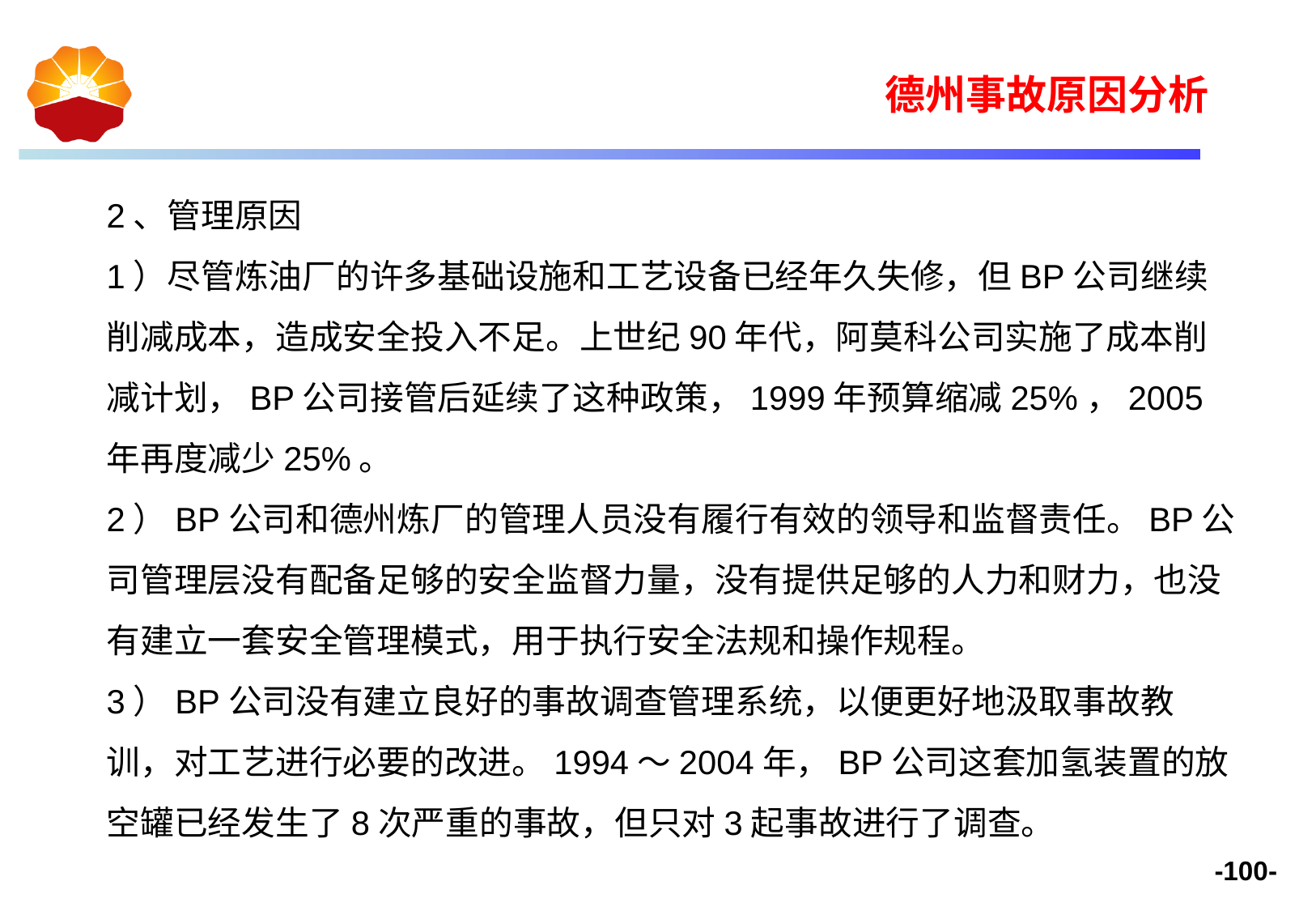

德州事故原因分析
2、管理原因
1）尽管炼油厂的许多基础设施和工艺设备已经年久失修，但BP公司继续削减成本，造成安全投入不足。上世纪90年代，阿莫科公司实施了成本削减计划，BP公司接管后延续了这种政策，1999年预算缩减25%，2005年再度减少25%。
2）BP公司和德州炼厂的管理人员没有履行有效的领导和监督责任。BP公司管理层没有配备足够的安全监督力量，没有提供足够的人力和财力，也没有建立一套安全管理模式，用于执行安全法规和操作规程。
3）BP公司没有建立良好的事故调查管理系统，以便更好地汲取事故教训，对工艺进行必要的改进。1994～2004年，BP公司这套加氢装置的放空罐已经发生了8次严重的事故，但只对3起事故进行了调查。